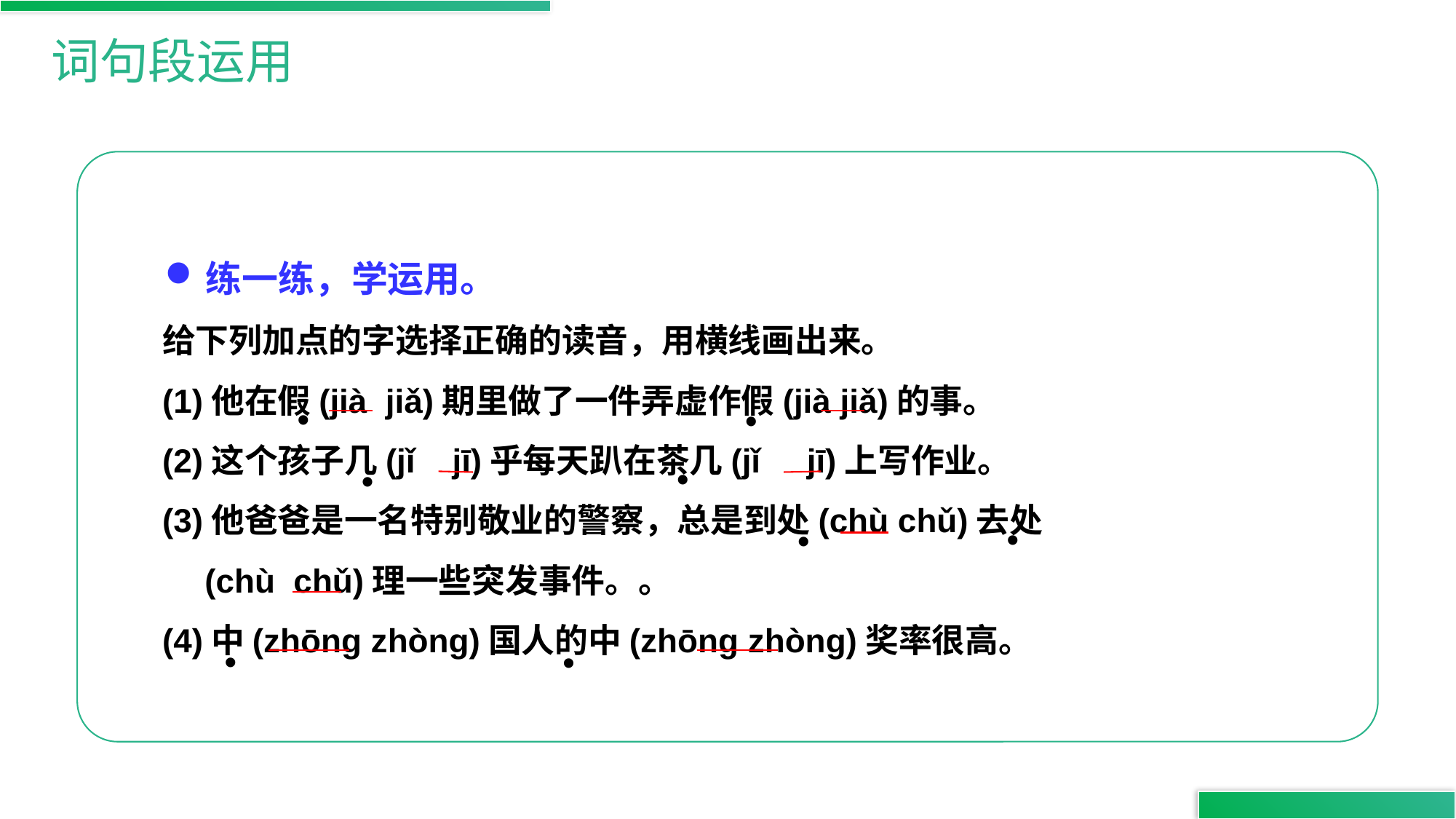

词句段运用
练一练，学运用。
给下列加点的字选择正确的读音，用横线画出来。
(1)他在假(jià  jiǎ)期里做了一件弄虚作假(jià jiǎ)的事。
(2)这个孩子几(jǐ    jī)乎每天趴在茶几(jǐ     jī)上写作业。
(3)他爸爸是一名特别敬业的警察，总是到处(chù chǔ)去处(chù  chǔ)理一些突发事件。。
(4)中(zhōng zhòng)国人的中(zhōng zhòng)奖率很高。
•
•
•
•
•
•
•
•